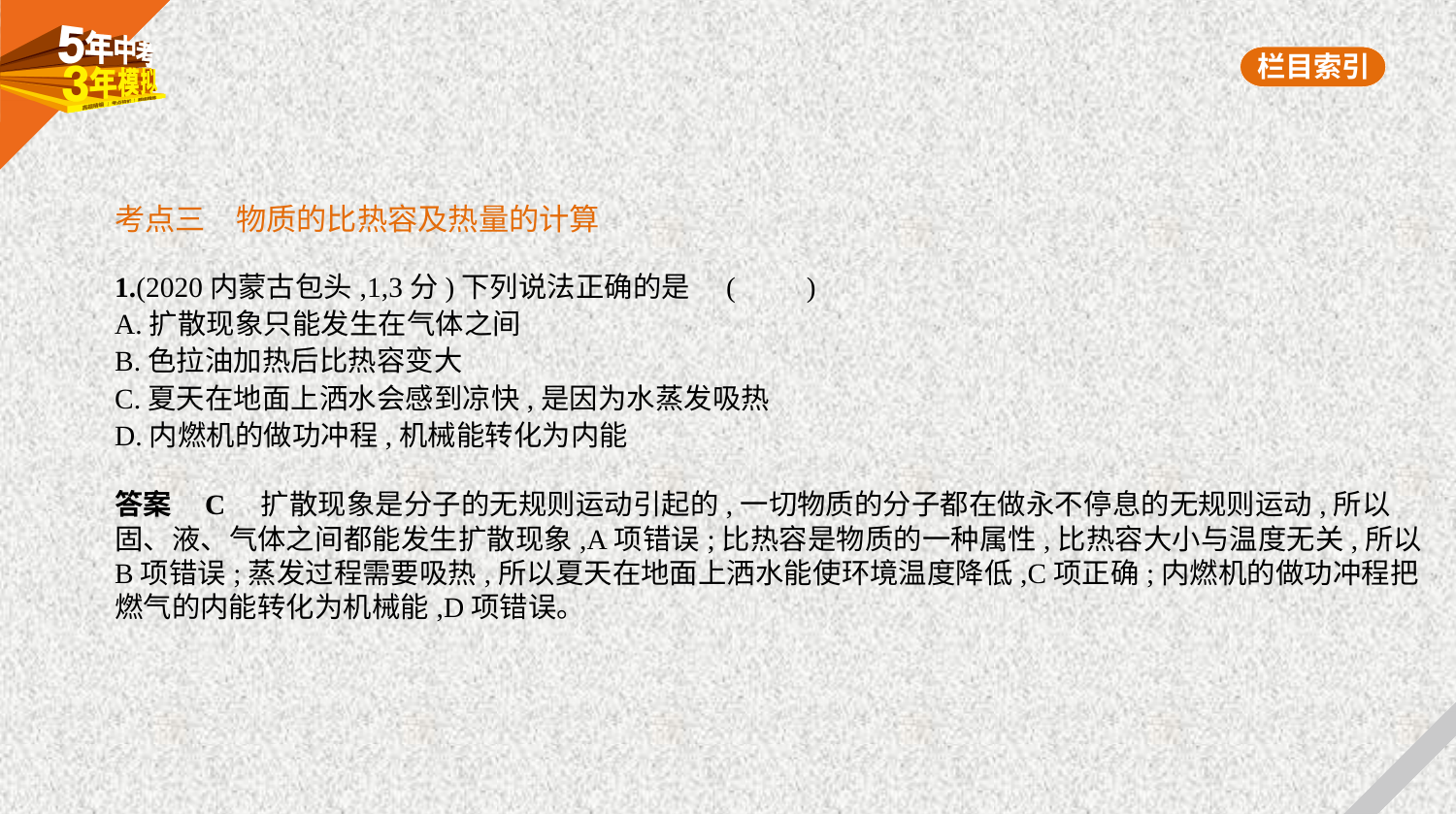

考点三　物质的比热容及热量的计算
1.(2020内蒙古包头,1,3分)下列说法正确的是 (　　)
A.扩散现象只能发生在气体之间
B.色拉油加热后比热容变大
C.夏天在地面上洒水会感到凉快,是因为水蒸发吸热
D.内燃机的做功冲程,机械能转化为内能
答案    C　扩散现象是分子的无规则运动引起的,一切物质的分子都在做永不停息的无规则运动,所以
固、液、气体之间都能发生扩散现象,A项错误;比热容是物质的一种属性,比热容大小与温度无关,所以
B项错误;蒸发过程需要吸热,所以夏天在地面上洒水能使环境温度降低,C项正确;内燃机的做功冲程把
燃气的内能转化为机械能,D项错误。